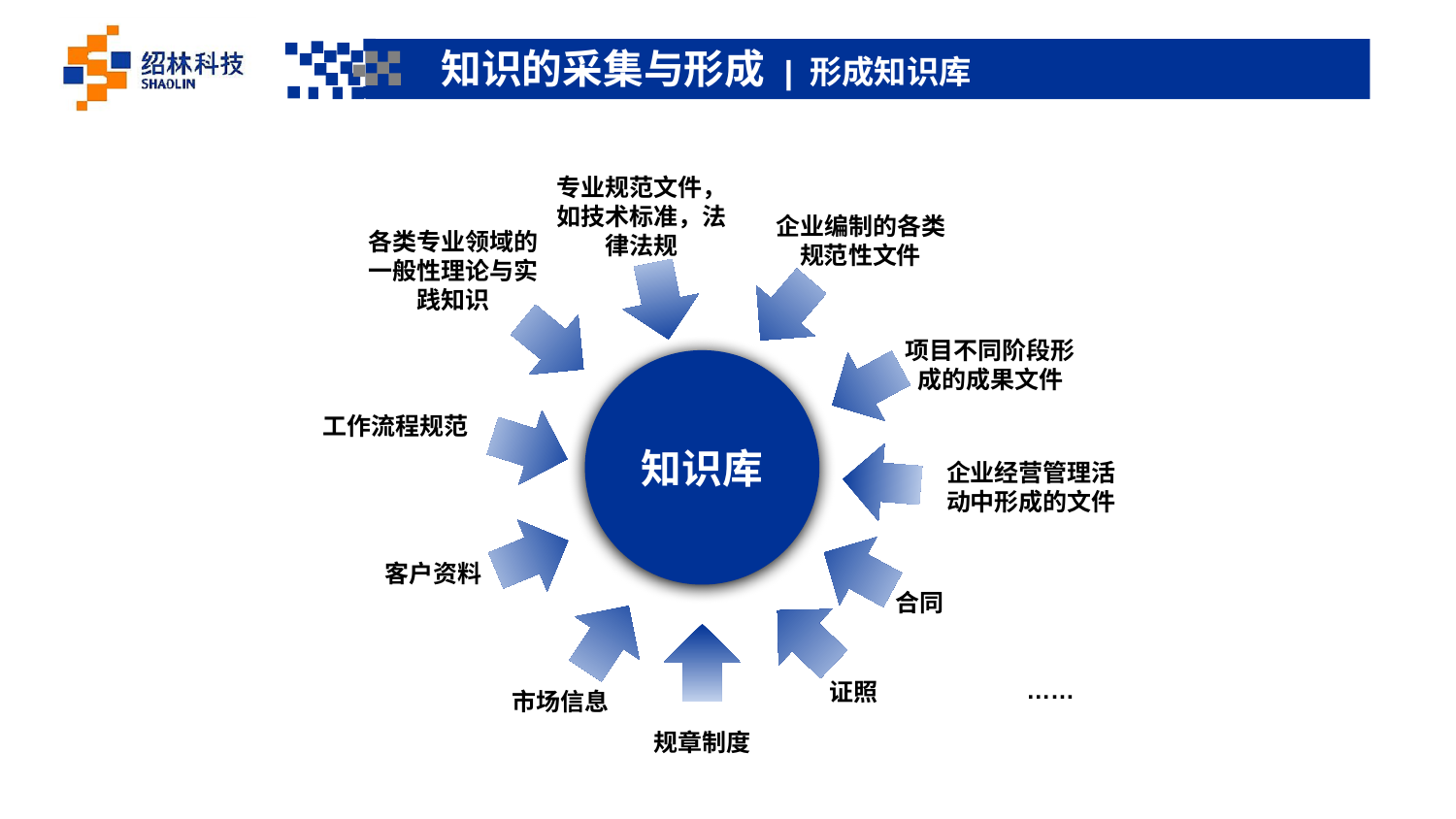

知识的采集与形成 | 形成知识库
专业规范文件，如技术标准，法律法规
企业编制的各类规范性文件
各类专业领域的一般性理论与实践知识

项目不同阶段形成的成果文件

知识库
工作流程规范

企业经营管理活动中形成的文件

客户资料
合同

……
证照
市场信息
规章制度